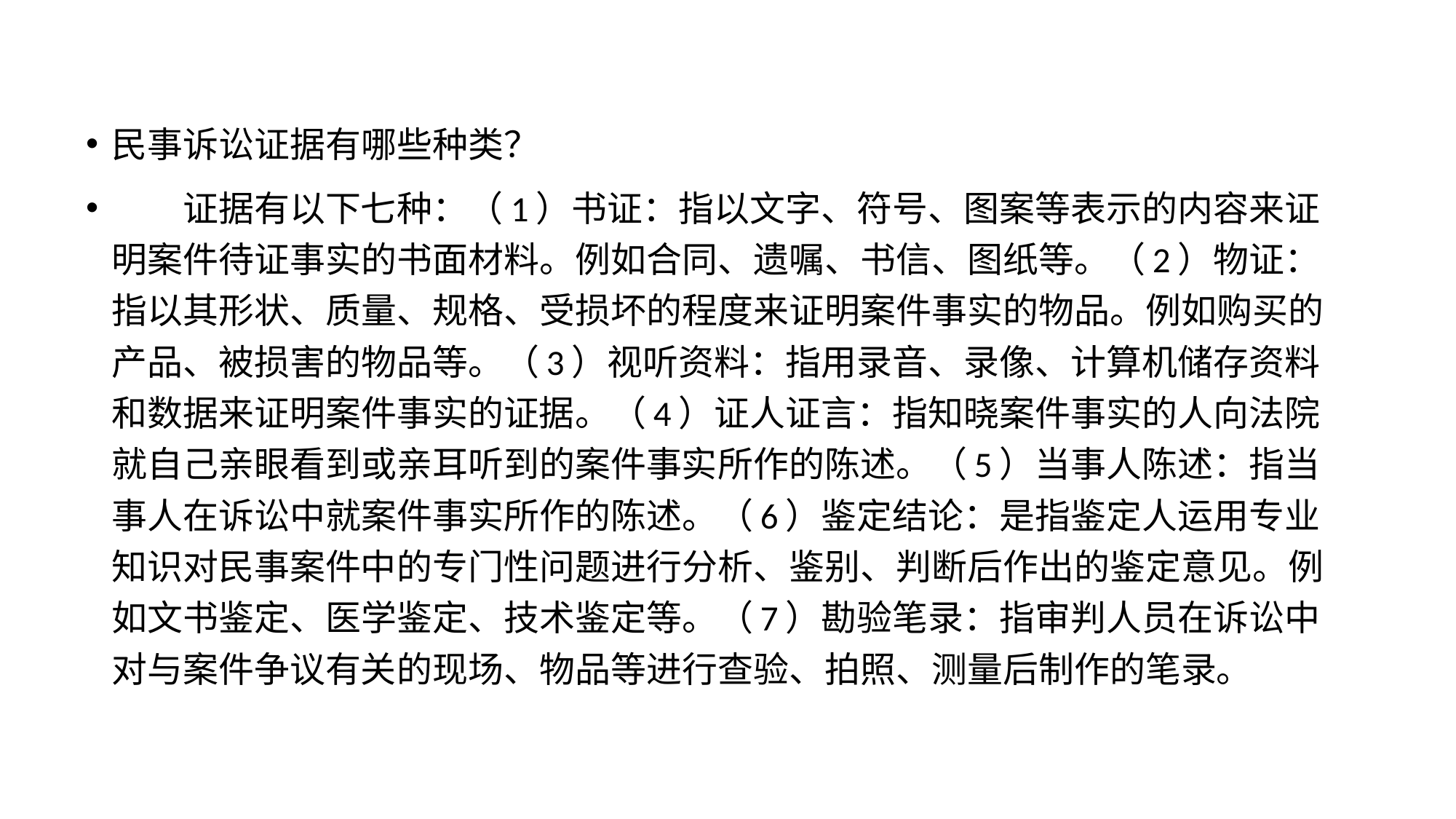

民事诉讼证据有哪些种类？
　　证据有以下七种：（1）书证：指以文字、符号、图案等表示的内容来证明案件待证事实的书面材料。例如合同、遗嘱、书信、图纸等。（2）物证：指以其形状、质量、规格、受损坏的程度来证明案件事实的物品。例如购买的产品、被损害的物品等。（3）视听资料：指用录音、录像、计算机储存资料和数据来证明案件事实的证据。（4）证人证言：指知晓案件事实的人向法院就自己亲眼看到或亲耳听到的案件事实所作的陈述。（5）当事人陈述：指当事人在诉讼中就案件事实所作的陈述。（6）鉴定结论：是指鉴定人运用专业知识对民事案件中的专门性问题进行分析、鉴别、判断后作出的鉴定意见。例如文书鉴定、医学鉴定、技术鉴定等。（7）勘验笔录：指审判人员在诉讼中对与案件争议有关的现场、物品等进行查验、拍照、测量后制作的笔录。